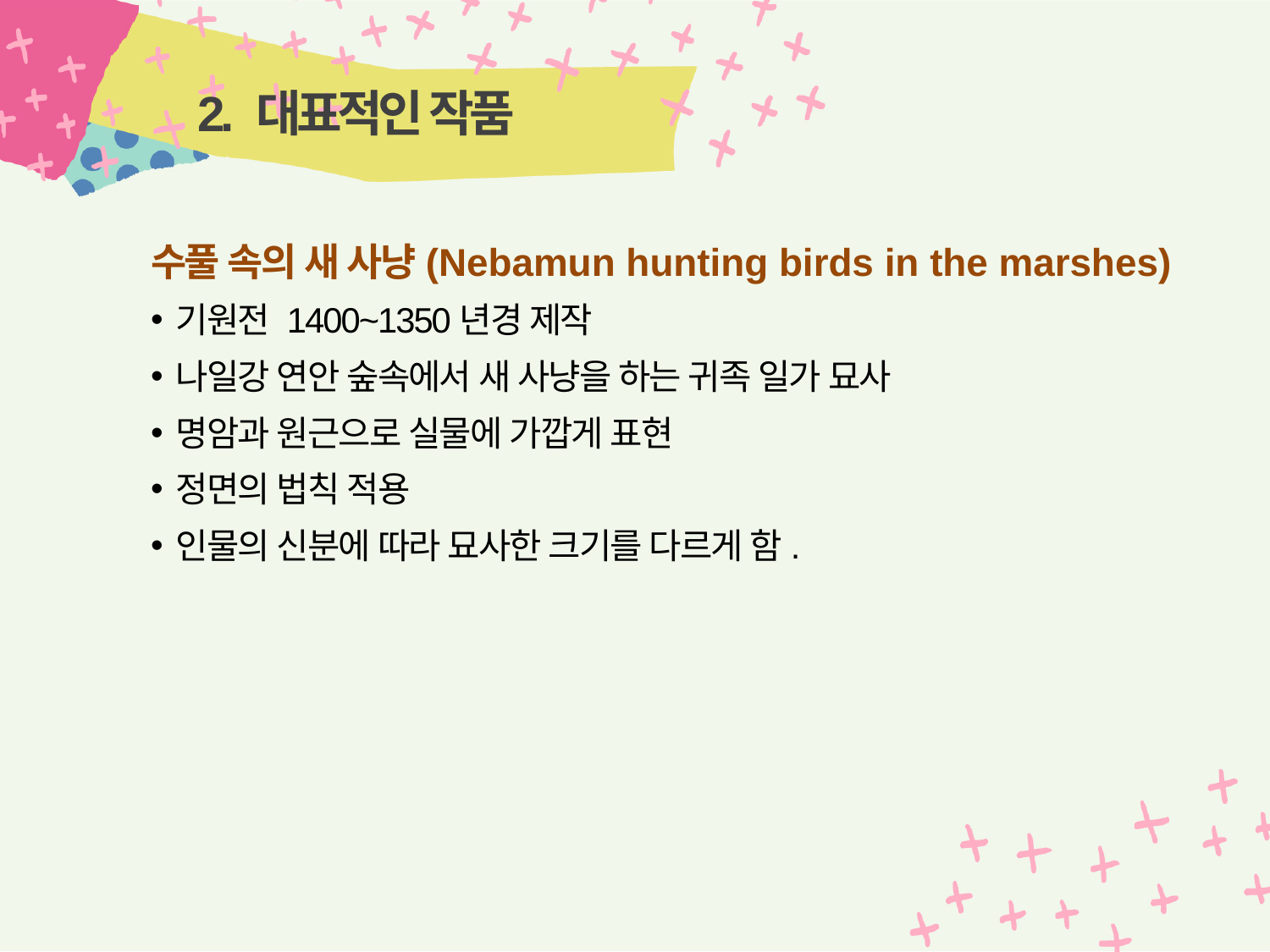

# 2. 대표적인 작품
수풀 속의 새 사냥(Nebamun hunting birds in the marshes)
기원전 1400~1350년경 제작
나일강 연안 숲속에서 새 사냥을 하는 귀족 일가 묘사
명암과 원근으로 실물에 가깝게 표현
정면의 법칙 적용
인물의 신분에 따라 묘사한 크기를 다르게 함.